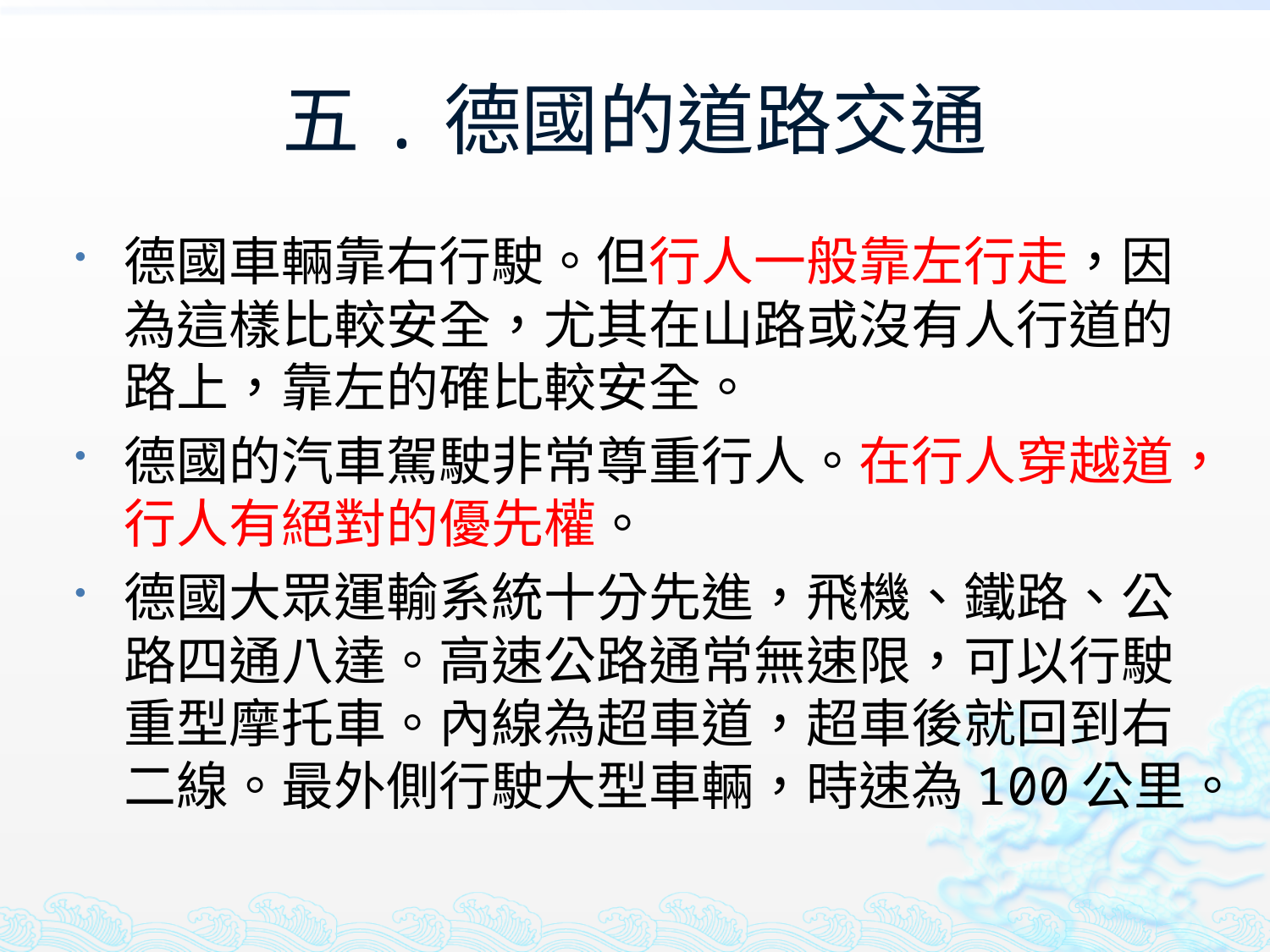

# 五.德國的道路交通
德國車輛靠右行駛。但行人一般靠左行走，因為這樣比較安全，尤其在山路或沒有人行道的路上，靠左的確比較安全。
德國的汽車駕駛非常尊重行人。在行人穿越道，行人有絕對的優先權。
德國大眾運輸系統十分先進，飛機、鐵路、公路四通八達。高速公路通常無速限，可以行駛重型摩托車。內線為超車道，超車後就回到右二線。最外側行駛大型車輛，時速為100公里。